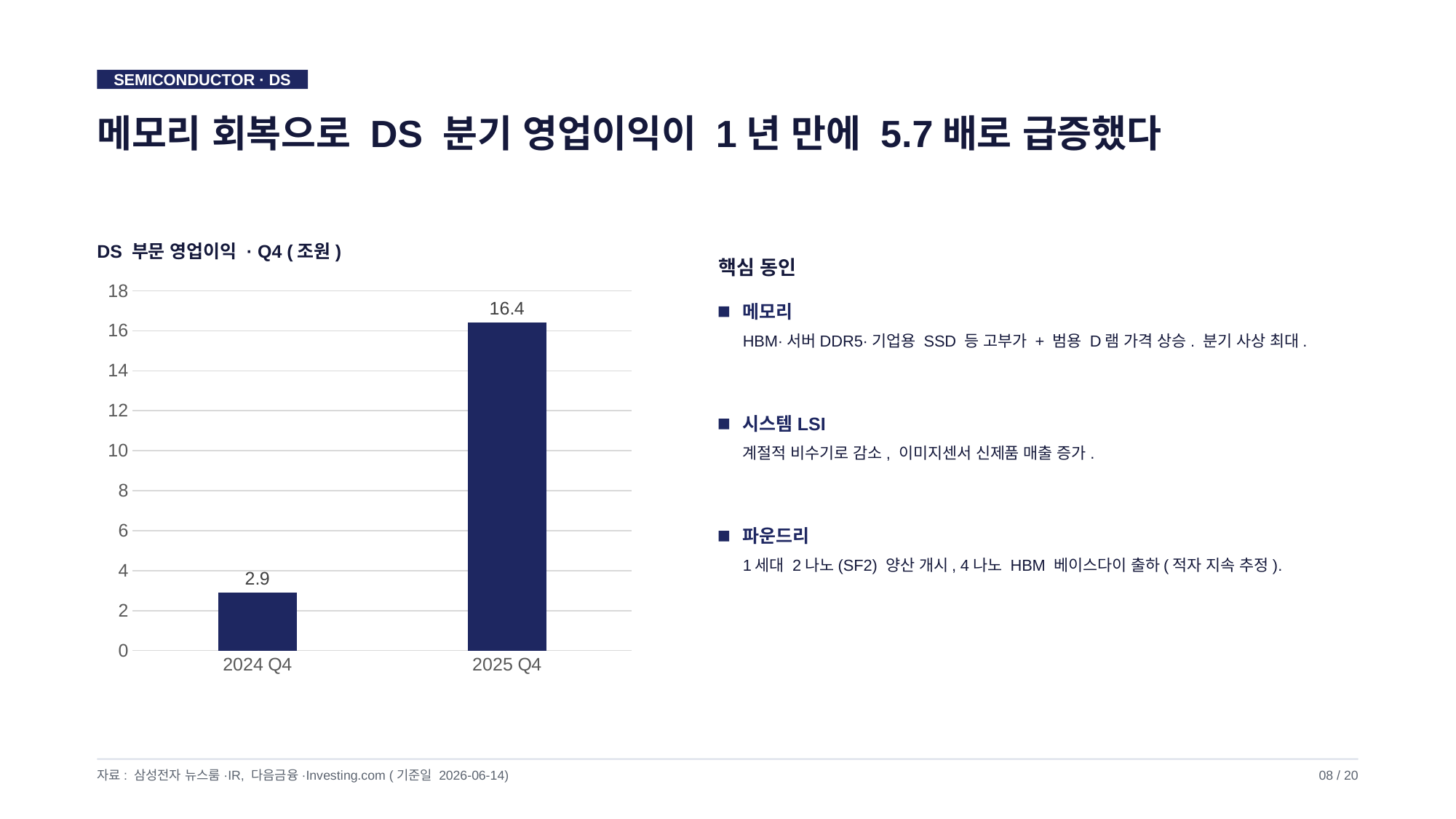

SEMICONDUCTOR · DS
메모리 회복으로 DS 분기 영업이익이 1년 만에 5.7배로 급증했다
DS 부문 영업이익 · Q4 (조원)
핵심 동인

### Chart

| Category |  |
|---|---|
| 2024 Q4 | 2.9 |
| 2025 Q4 | 16.4 |
메모리

HBM·서버DDR5·기업용 SSD 등 고부가 + 범용 D램 가격 상승. 분기 사상 최대.
시스템LSI

계절적 비수기로 감소, 이미지센서 신제품 매출 증가.
파운드리

1세대 2나노(SF2) 양산 개시, 4나노 HBM 베이스다이 출하(적자 지속 추정).

자료: 삼성전자 뉴스룸·IR, 다음금융·Investing.com (기준일 2026-06-14)
08 / 20